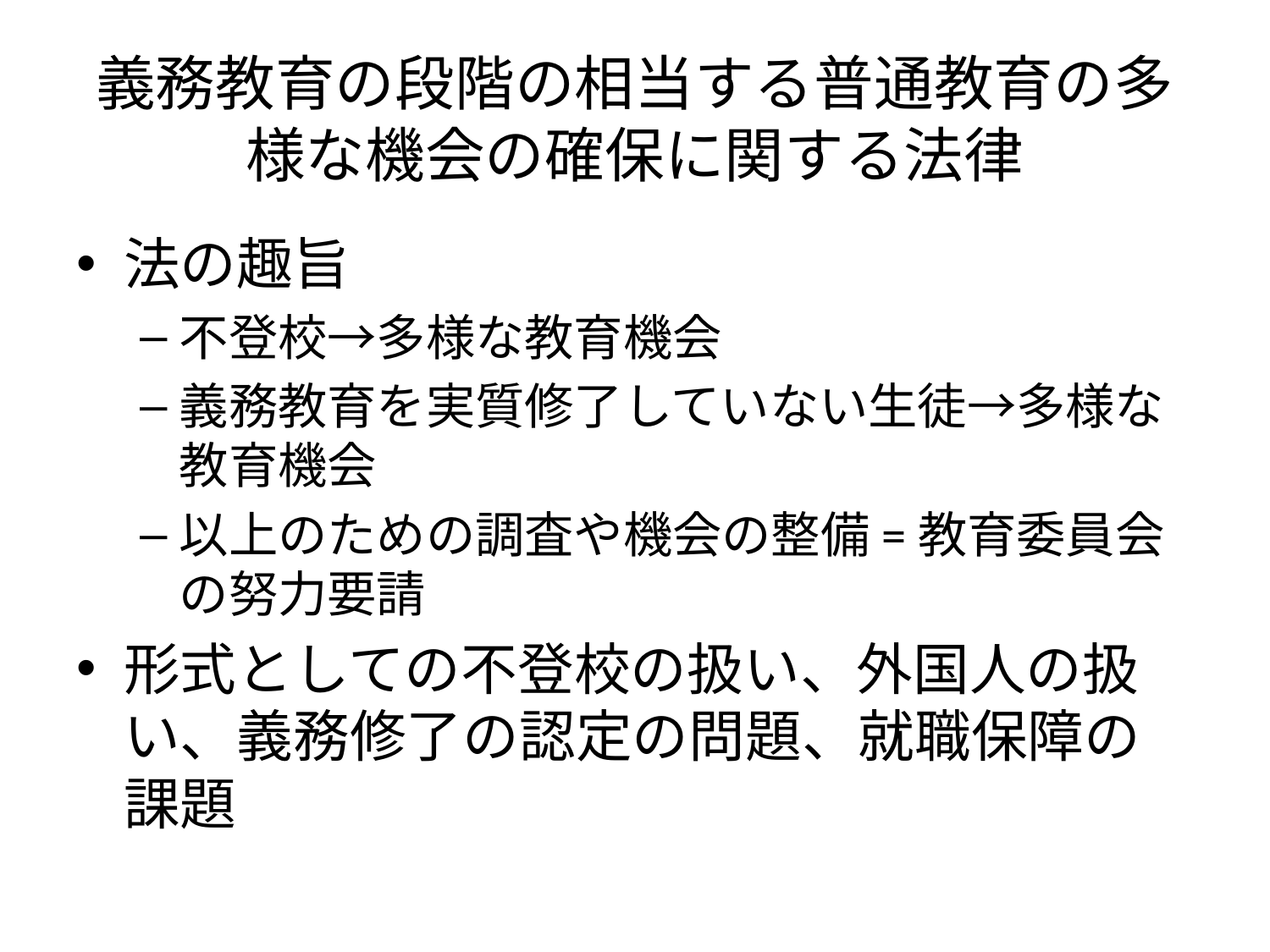

# 義務教育の段階の相当する普通教育の多様な機会の確保に関する法律
法の趣旨
不登校→多様な教育機会
義務教育を実質修了していない生徒→多様な教育機会
以上のための調査や機会の整備=教育委員会の努力要請
形式としての不登校の扱い、外国人の扱い、義務修了の認定の問題、就職保障の課題